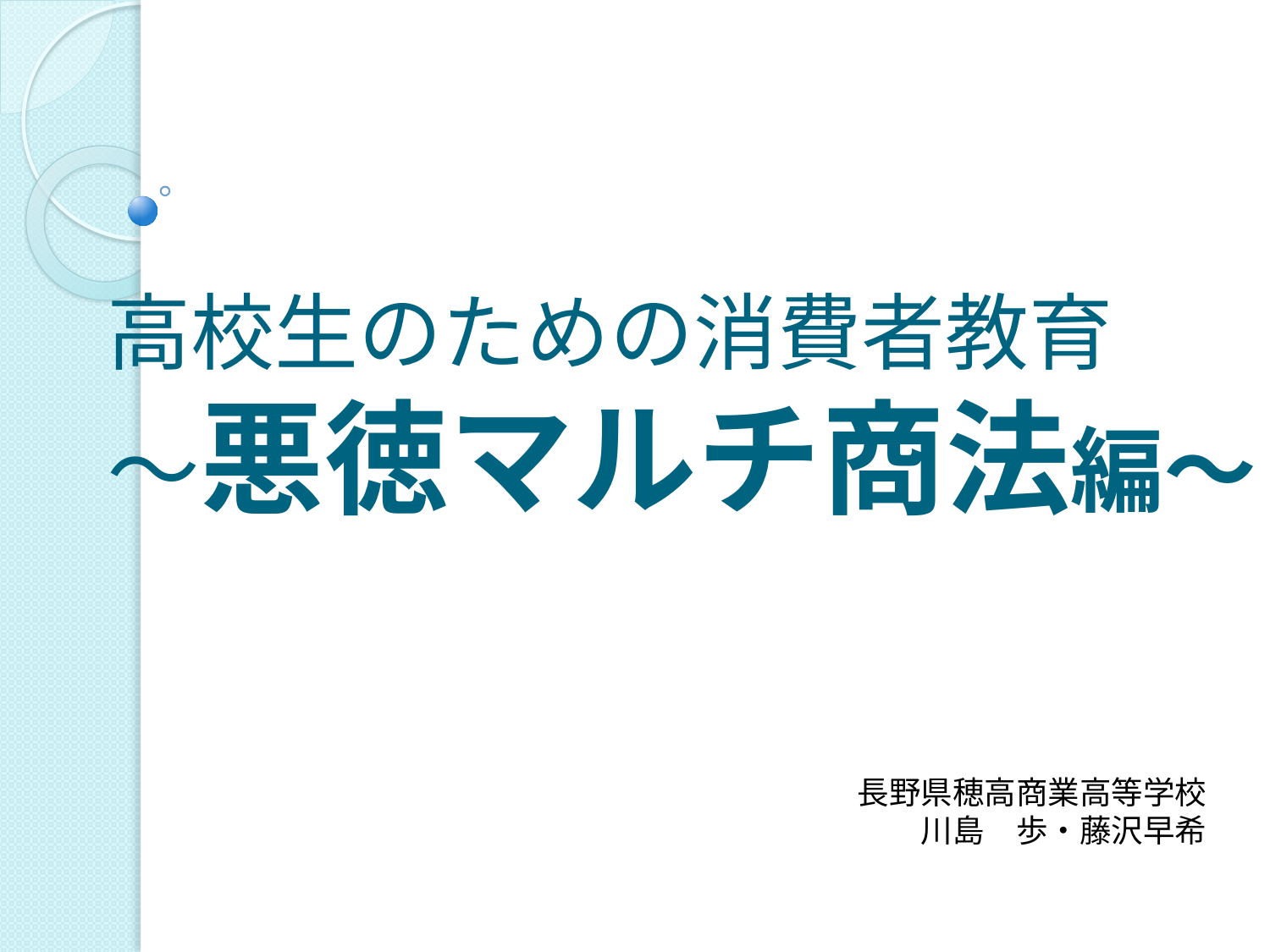

# 高校生のための消費者教育 ～悪徳マルチ商法編～
長野県穂高商業高等学校
　　川島　歩・藤沢早希